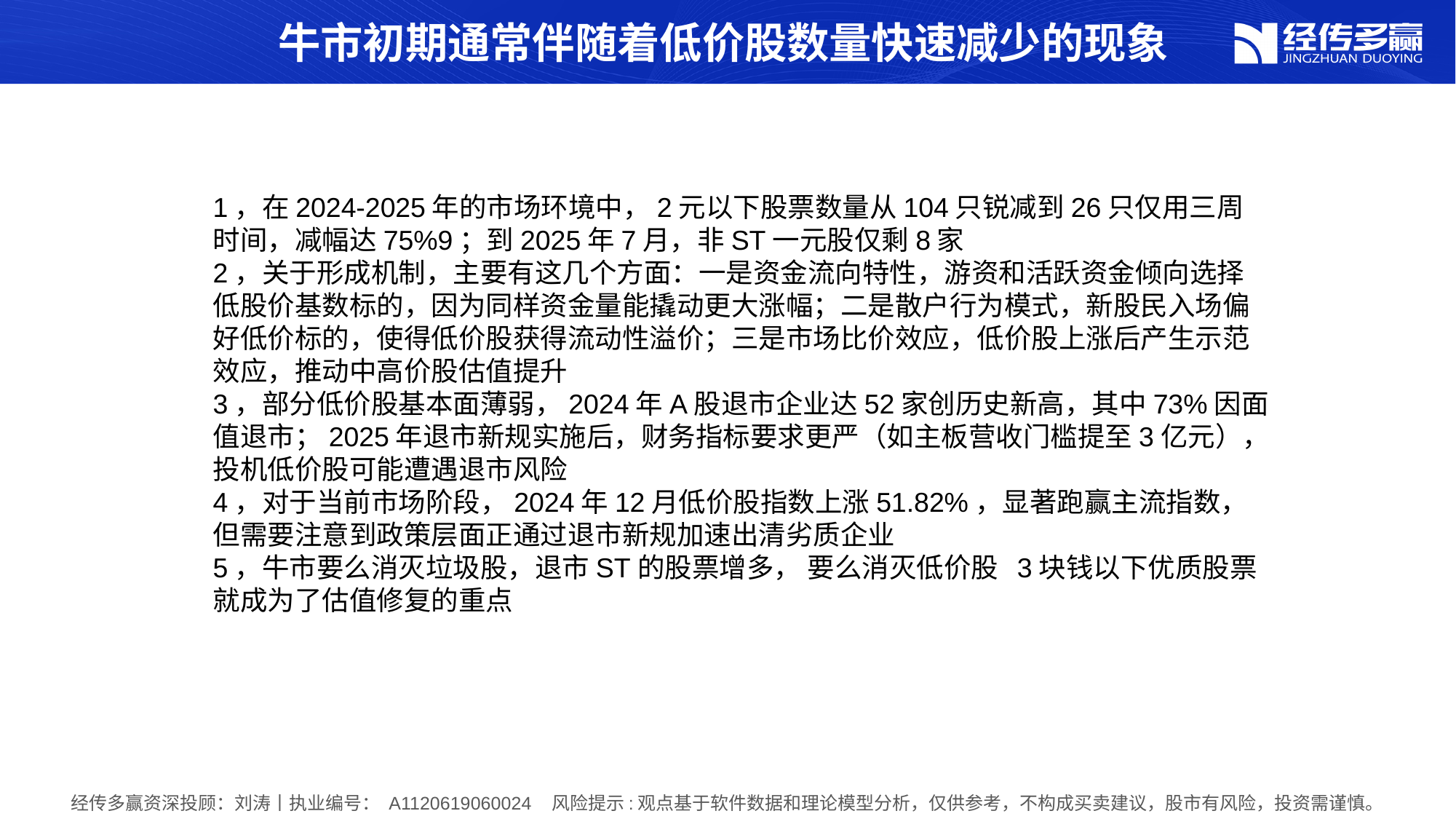

牛市初期通常伴随着低价股数量快速减少的现象
1，在2024-2025年的市场环境中，2元以下股票数量从104只锐减到26只仅用三周时间，减幅达75%9；到2025年7月，非ST一元股仅剩8家
2，关于形成机制，主要有这几个方面：一是资金流向特性，游资和活跃资金倾向选择低股价基数标的，因为同样资金量能撬动更大涨幅；二是散户行为模式，新股民入场偏好低价标的，使得低价股获得流动性溢价；三是市场比价效应，低价股上涨后产生示范效应，推动中高价股估值提升
3，部分低价股基本面薄弱，2024年A股退市企业达52家创历史新高，其中73%因面值退市；2025年退市新规实施后，财务指标要求更严（如主板营收门槛提至3亿元），投机低价股可能遭遇退市风险
4，对于当前市场阶段，2024年12月低价股指数上涨51.82%，显著跑赢主流指数，但需要注意到政策层面正通过退市新规加速出清劣质企业
5，牛市要么消灭垃圾股，退市ST的股票增多， 要么消灭低价股  3块钱以下优质股票就成为了估值修复的重点